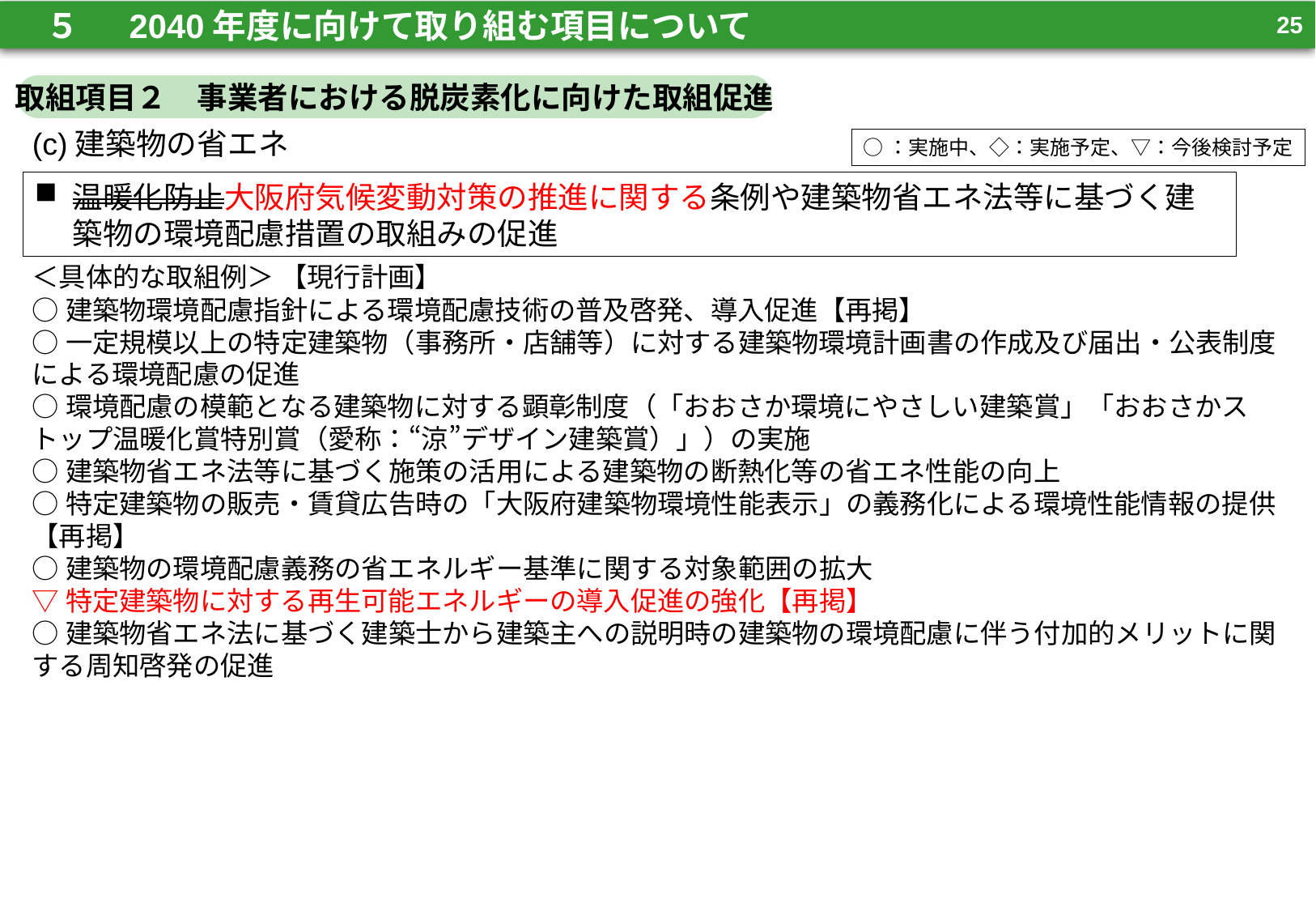

25
　５　 2040年度に向けて取り組む項目について
25
取組項目２　事業者における脱炭素化に向けた取組促進
(c)建築物の省エネ
○：実施中、◇：実施予定、▽：今後検討予定
温暖化防止大阪府気候変動対策の推進に関する条例や建築物省エネ法等に基づく建築物の環境配慮措置の取組みの促進
＜具体的な取組例＞ 【現行計画】
○建築物環境配慮指針による環境配慮技術の普及啓発、導入促進【再掲】
○一定規模以上の特定建築物（事務所・店舗等）に対する建築物環境計画書の作成及び届出・公表制度による環境配慮の促進
○環境配慮の模範となる建築物に対する顕彰制度（「おおさか環境にやさしい建築賞」「おおさかストップ温暖化賞特別賞（愛称：“涼”デザイン建築賞）」）の実施
○建築物省エネ法等に基づく施策の活用による建築物の断熱化等の省エネ性能の向上
○特定建築物の販売・賃貸広告時の「大阪府建築物環境性能表示」の義務化による環境性能情報の提供【再掲】
○建築物の環境配慮義務の省エネルギー基準に関する対象範囲の拡大
▽特定建築物に対する再生可能エネルギーの導入促進の強化【再掲】
○建築物省エネ法に基づく建築士から建築主への説明時の建築物の環境配慮に伴う付加的メリットに関する周知啓発の促進